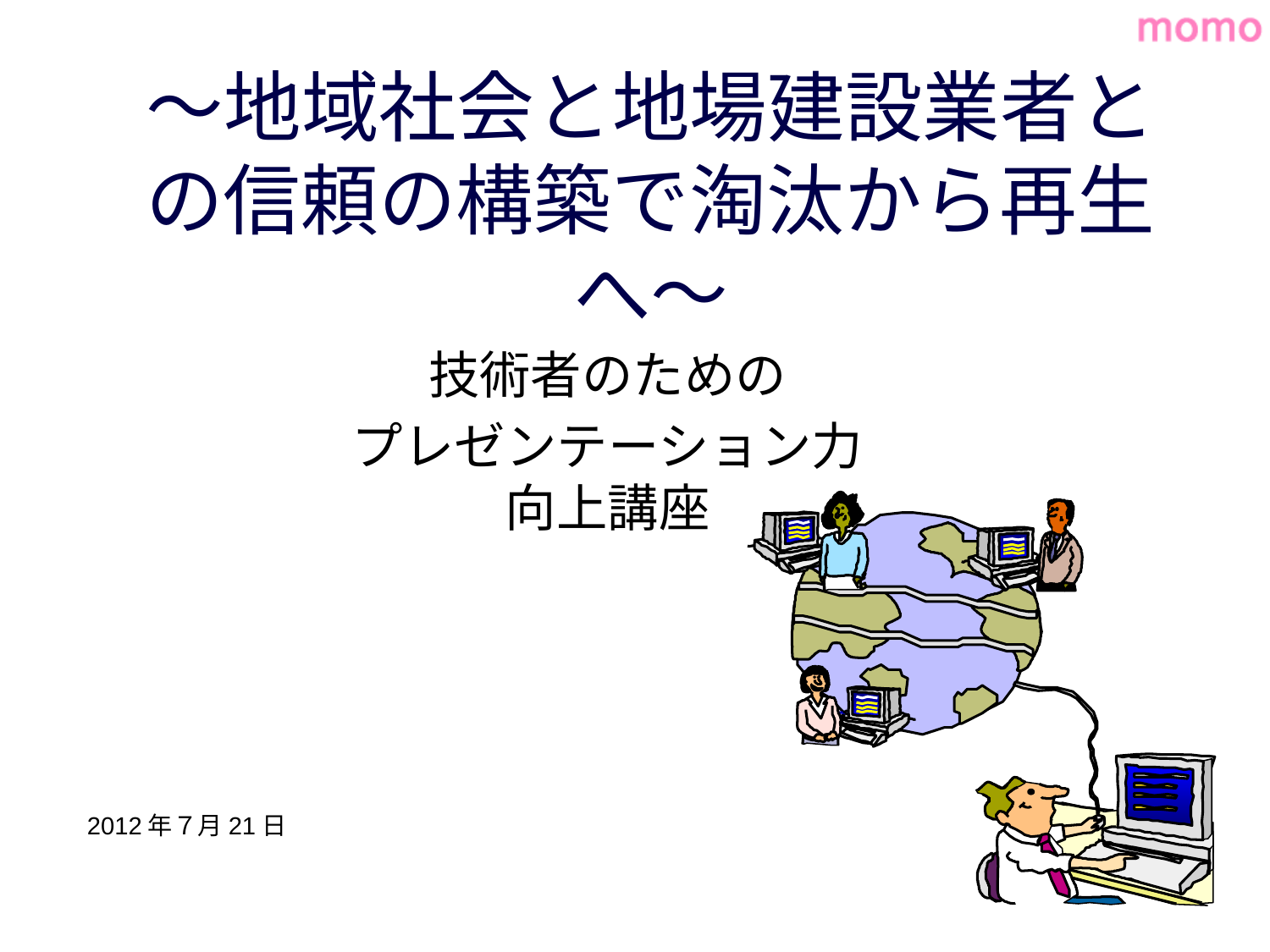

# ～地域社会と地場建設業者との信頼の構築で淘汰から再生へ～
技術者のための
プレゼンテーション力
向上講座

2012年７月21日